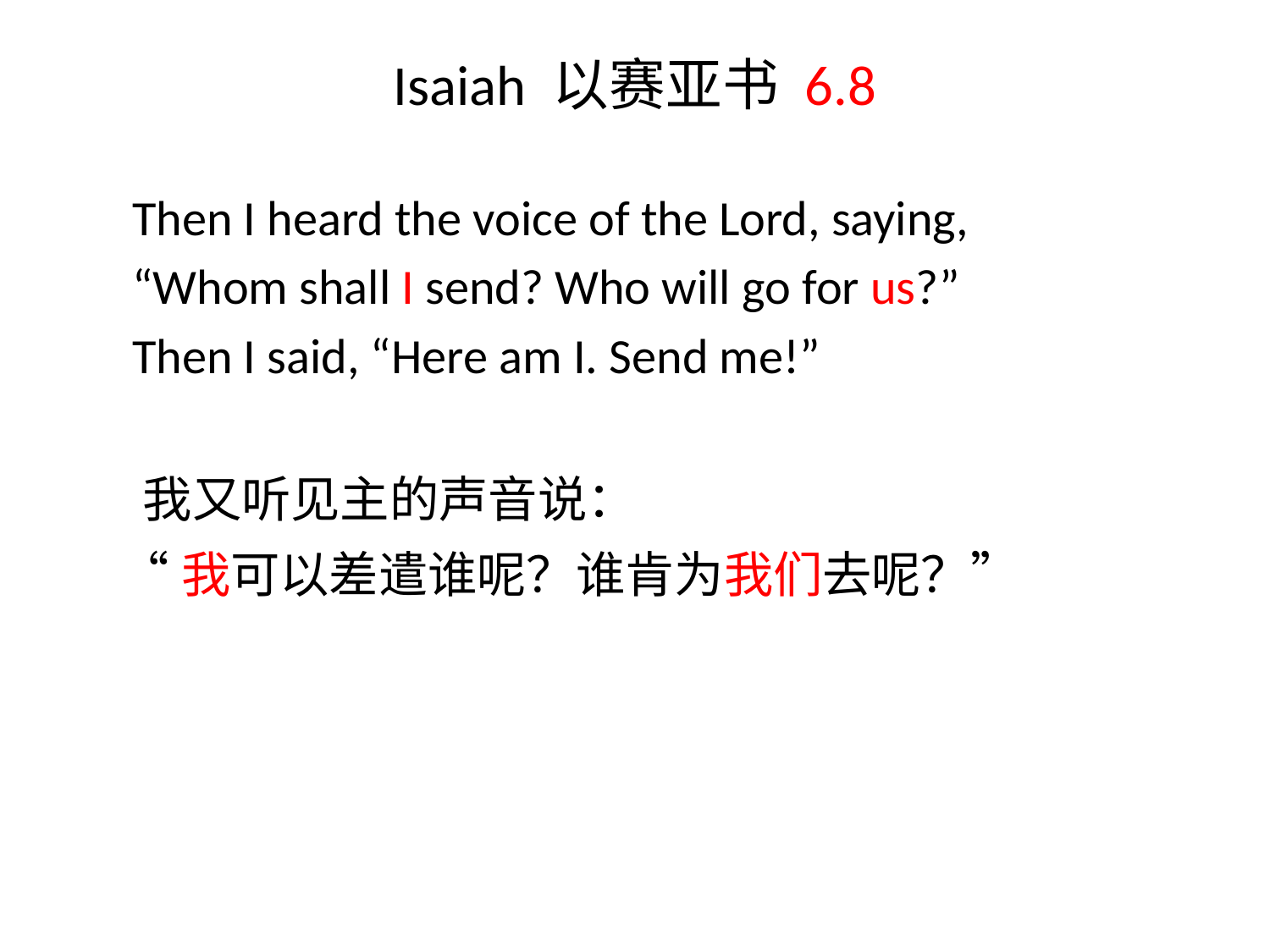

# Isaiah 以赛亚书 6.8
     Then I heard the voice of the Lord, saying,
     “Whom shall I send? Who will go for us?”
     Then I said, “Here am I. Send me!”

     我又听见主的声音说：
    “我可以差遣谁呢？谁肯为我们去呢？”